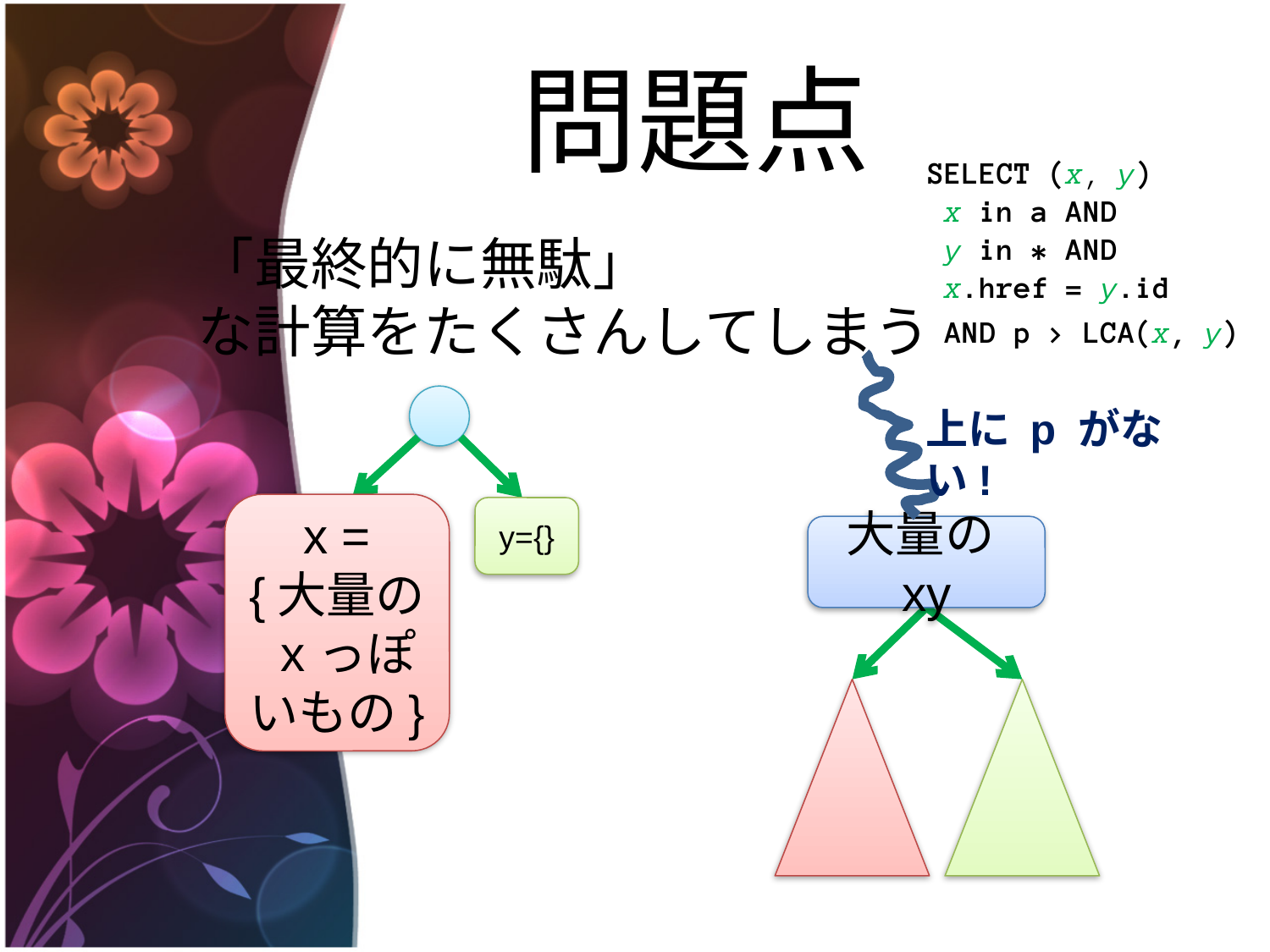

# 問題点
SELECT (x, y)
 x in a AND
 y in * AND
 x.href = y.id
 AND p > LCA(x, y)
「最終的に無駄」
な計算をたくさんしてしまう

上に p がない!
x =
{大量の
 x っぽいもの}
y={}
大量のxy